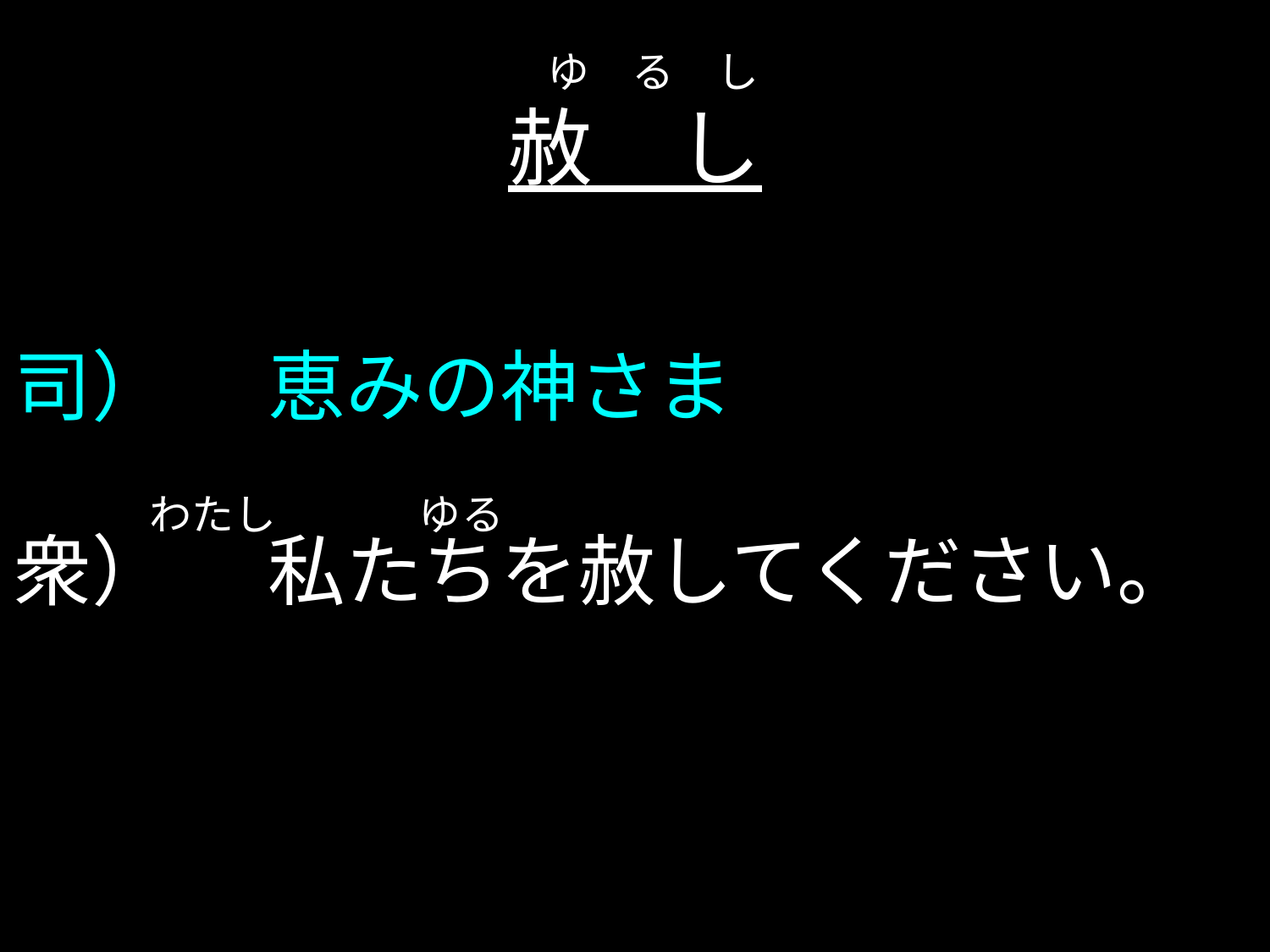

ゆ　る　し
# 赦　し

司）	恵みの神さま

衆）	私たちを赦してください。

　わたし               ゆる